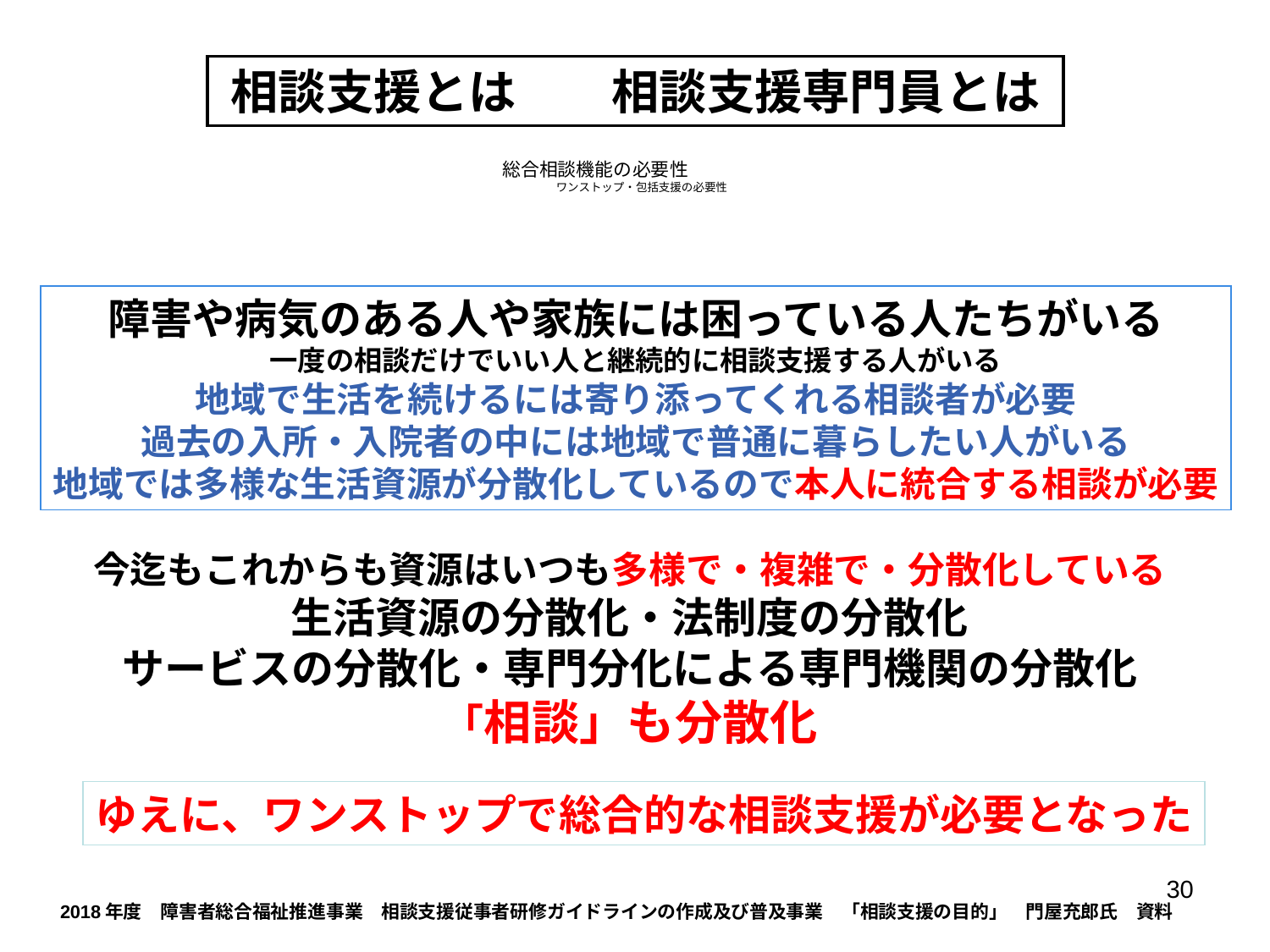

相談支援とは　　相談支援専門員とは
# 総合相談機能の必要性　　　　　 ワンストップ・包括支援の必要性
障害や病気のある人や家族には困っている人たちがいる
一度の相談だけでいい人と継続的に相談支援する人がいる
地域で生活を続けるには寄り添ってくれる相談者が必要
過去の入所・入院者の中には地域で普通に暮らしたい人がいる
地域では多様な生活資源が分散化しているので本人に統合する相談が必要

今迄もこれからも資源はいつも多様で・複雑で・分散化している
生活資源の分散化・法制度の分散化
サービスの分散化・専門分化による専門機関の分散化
「相談」も分散化
ゆえに、ワンストップで総合的な相談支援が必要となった
30
　2018年度　障害者総合福祉推進事業　相談支援従事者研修ガイドラインの作成及び普及事業　「相談支援の目的」　門屋充郎氏　資料